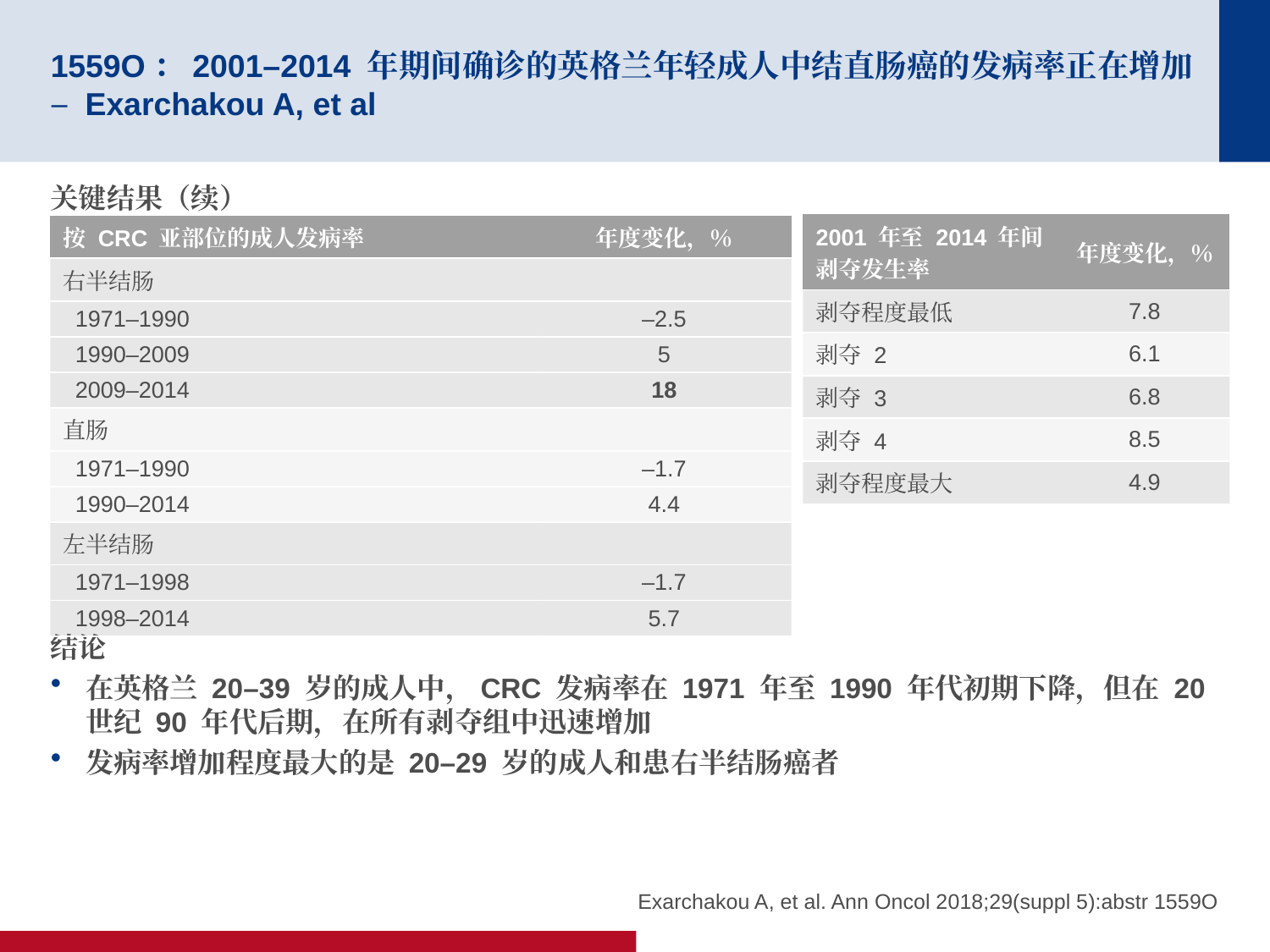

# 1559O：2001–2014 年期间确诊的英格兰年轻成人中结直肠癌的发病率正在增加 – Exarchakou A, et al
关键结果（续）

结论
在英格兰 20–39 岁的成人中，CRC 发病率在 1971 年至 1990 年代初期下降，但在 20 世纪 90 年代后期，在所有剥夺组中迅速增加
发病率增加程度最大的是 20–29 岁的成人和患右半结肠癌者
| 2001 年至 2014 年间剥夺发生率 | 年度变化，％ |
| --- | --- |
| 剥夺程度最低 | 7.8 |
| 剥夺 2 | 6.1 |
| 剥夺 3 | 6.8 |
| 剥夺 4 | 8.5 |
| 剥夺程度最大 | 4.9 |
| 按 CRC 亚部位的成人发病率 | 年度变化，％ |
| --- | --- |
| 右半结肠 |  |
| 1971–1990 | –2.5 |
| 1990–2009 | 5 |
| 2009–2014 | 18 |
| 直肠 |  |
| 1971–1990 | –1.7 |
| 1990–2014 | 4.4 |
| 左半结肠 |  |
| 1971–1998 | –1.7 |
| 1998–2014 | 5.7 |
Exarchakou A, et al. Ann Oncol 2018;29(suppl 5):abstr 1559O